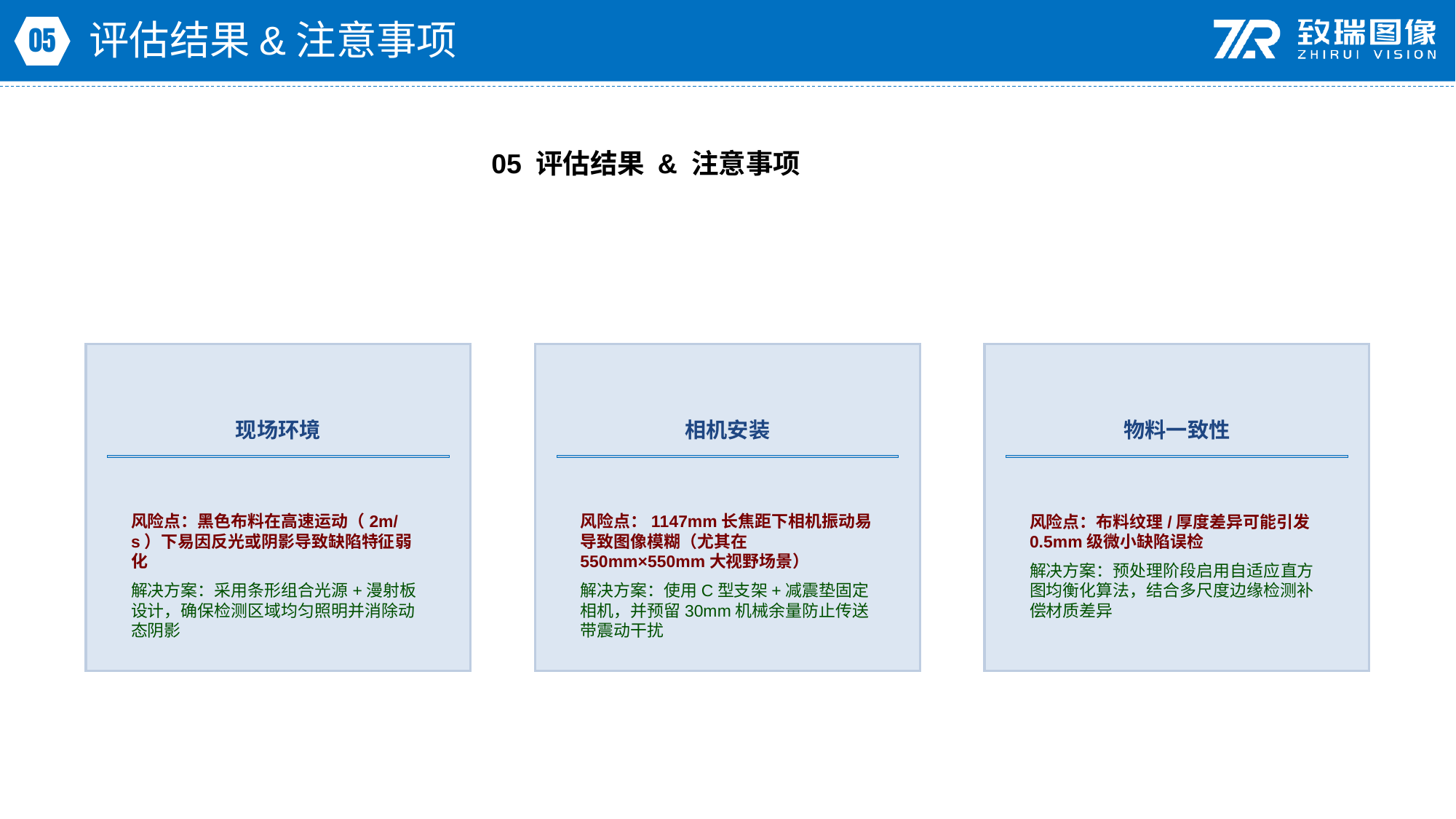

评估结果&注意事项
05

05 评估结果 & 注意事项

现场环境

相机安装

物料一致性

风险点：黑色布料在高速运动（2m/s）下易因反光或阴影导致缺陷特征弱化
解决方案：采用条形组合光源+漫射板设计，确保检测区域均匀照明并消除动态阴影

风险点：1147mm长焦距下相机振动易导致图像模糊（尤其在550mm×550mm大视野场景）
解决方案：使用C型支架+减震垫固定相机，并预留30mm机械余量防止传送带震动干扰

风险点：布料纹理/厚度差异可能引发0.5mm级微小缺陷误检
解决方案：预处理阶段启用自适应直方图均衡化算法，结合多尺度边缘检测补偿材质差异